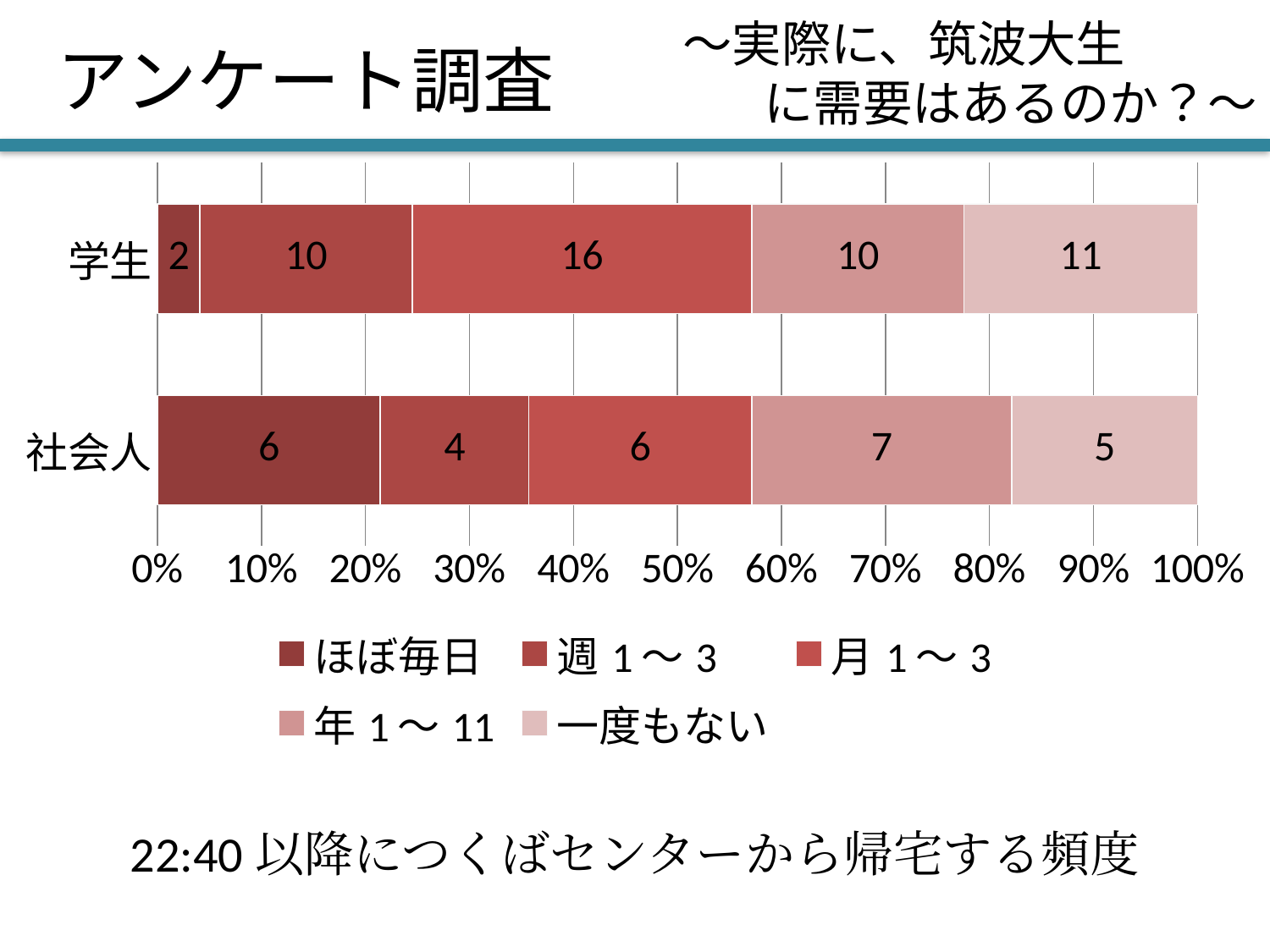

〜実際に、筑波大生
に需要はあるのか？〜
# アンケート調査

### Chart

| Category | ほぼ毎日 | 週1〜3 | 月1〜3 | 年1〜11 | 一度もない |
|---|---|---|---|---|---|
| 社会人 | 6.0 | 4.0 | 6.0 | 7.0 | 5.0 |
| 学生 | 2.0 | 10.0 | 16.0 | 10.0 | 11.0 |
22:40以降につくばセンターから帰宅する頻度